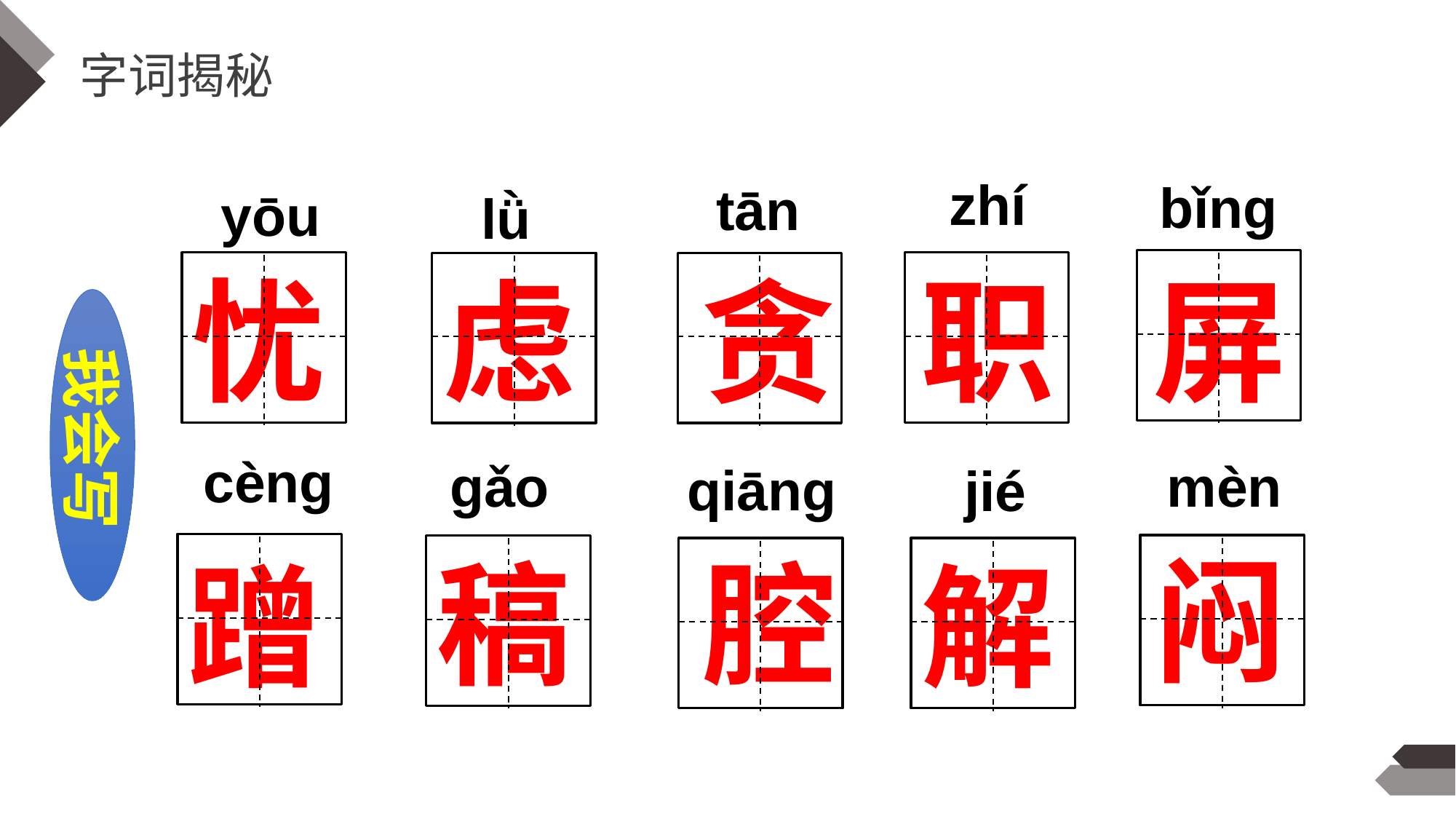

字词揭秘
zhí
bǐng
tān
yōu
lǜ

忧

职
屏

虑
贪

我会写
cèng
mèn
gǎo
qiāng
jié
闷

腔
稿

解

蹭